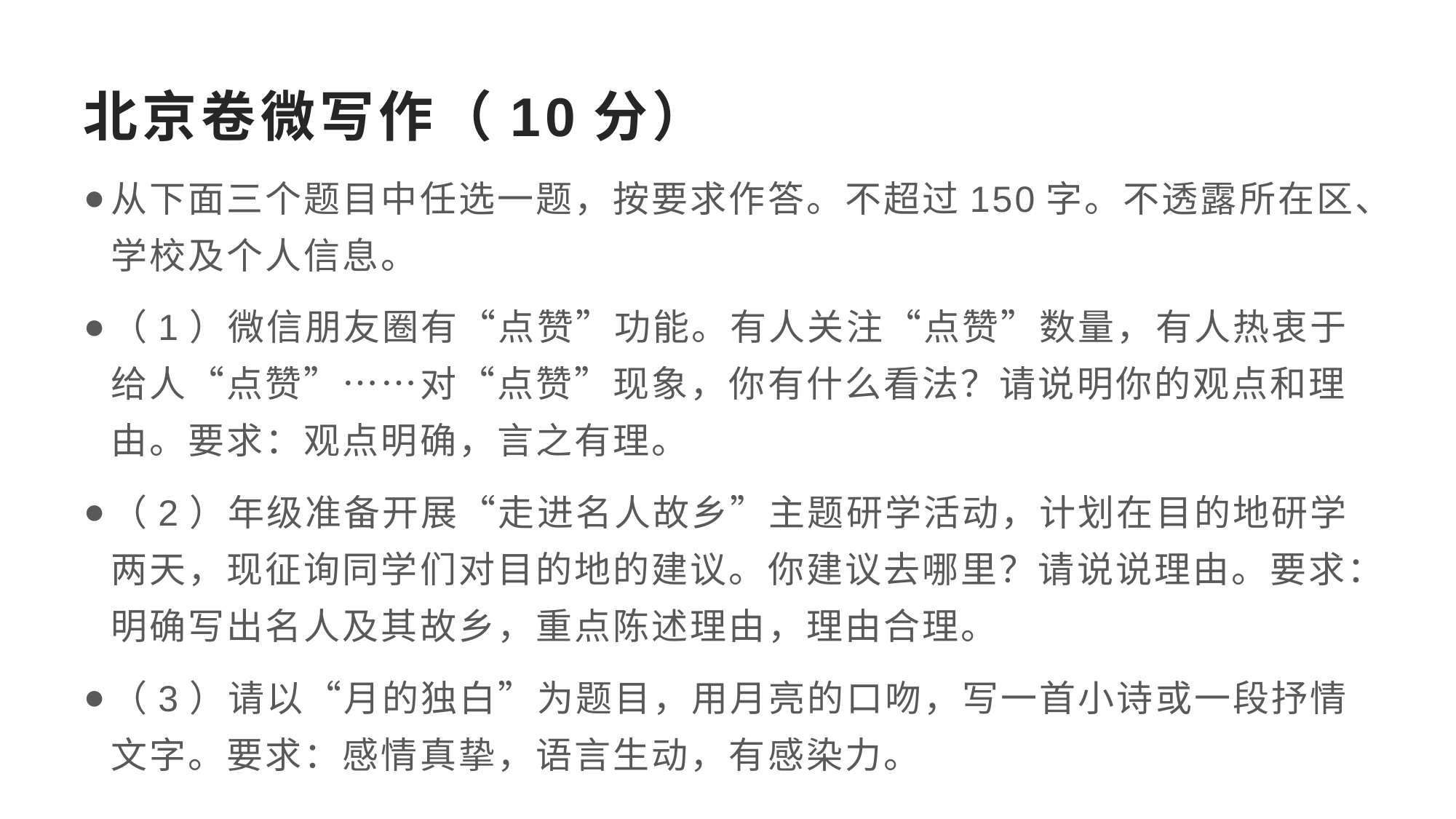

# 北京卷微写作（10分）
从下面三个题目中任选一题，按要求作答。不超过150字。不透露所在区、学校及个人信息。
（1）微信朋友圈有“点赞”功能。有人关注“点赞”数量，有人热衷于给人“点赞”……对“点赞”现象，你有什么看法？请说明你的观点和理由。要求：观点明确，言之有理。
（2）年级准备开展“走进名人故乡”主题研学活动，计划在目的地研学两天，现征询同学们对目的地的建议。你建议去哪里？请说说理由。要求：明确写出名人及其故乡，重点陈述理由，理由合理。
（3）请以“月的独白”为题目，用月亮的口吻，写一首小诗或一段抒情文字。要求：感情真挚，语言生动，有感染力。